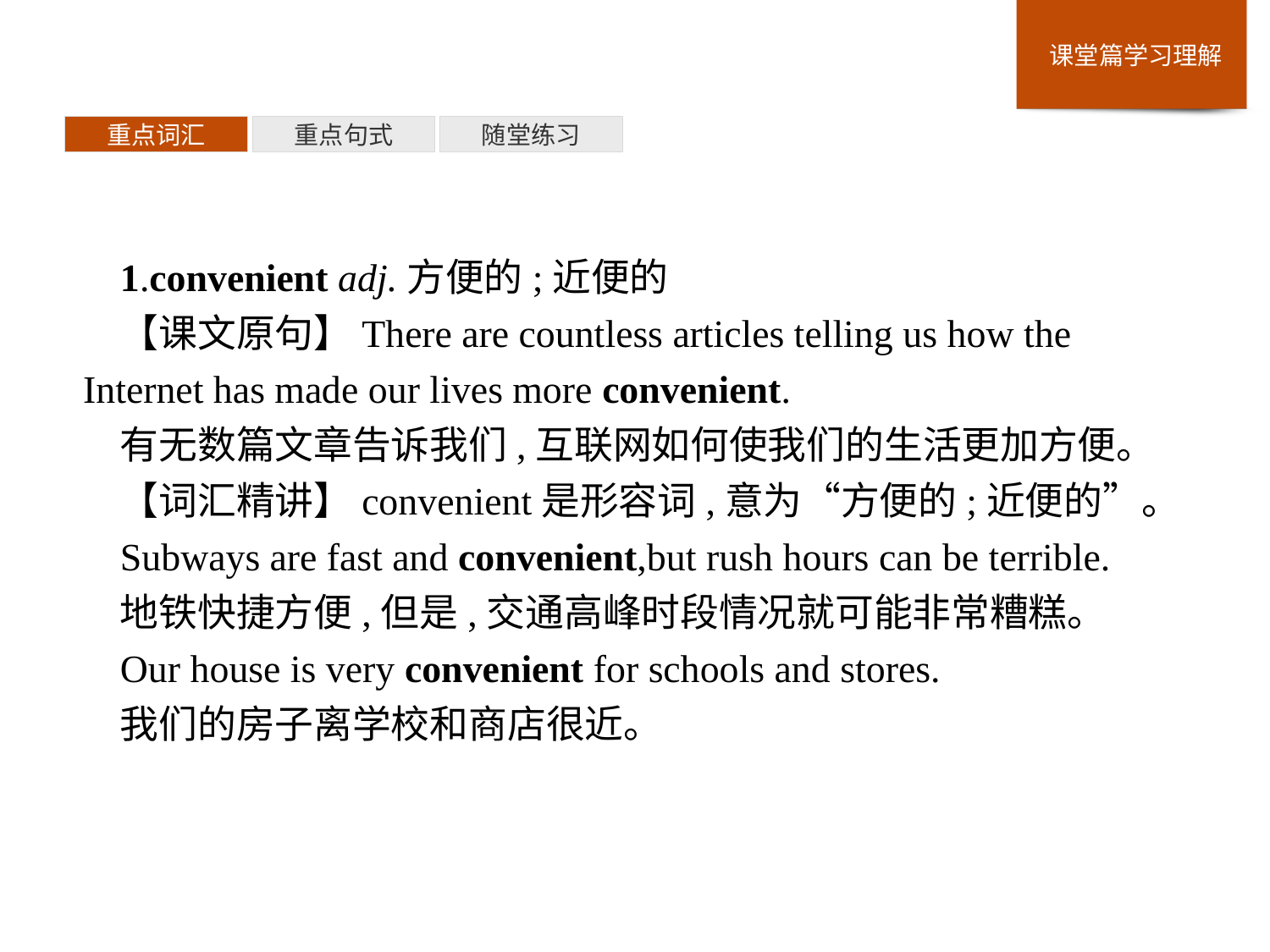

重点词汇
重点句式
随堂练习
1.convenient adj.方便的;近便的
【课文原句】There are countless articles telling us how the Internet has made our lives more convenient.
有无数篇文章告诉我们,互联网如何使我们的生活更加方便。
【词汇精讲】convenient是形容词,意为“方便的;近便的”。
Subways are fast and convenient,but rush hours can be terrible.
地铁快捷方便,但是,交通高峰时段情况就可能非常糟糕。
Our house is very convenient for schools and stores.
我们的房子离学校和商店很近。